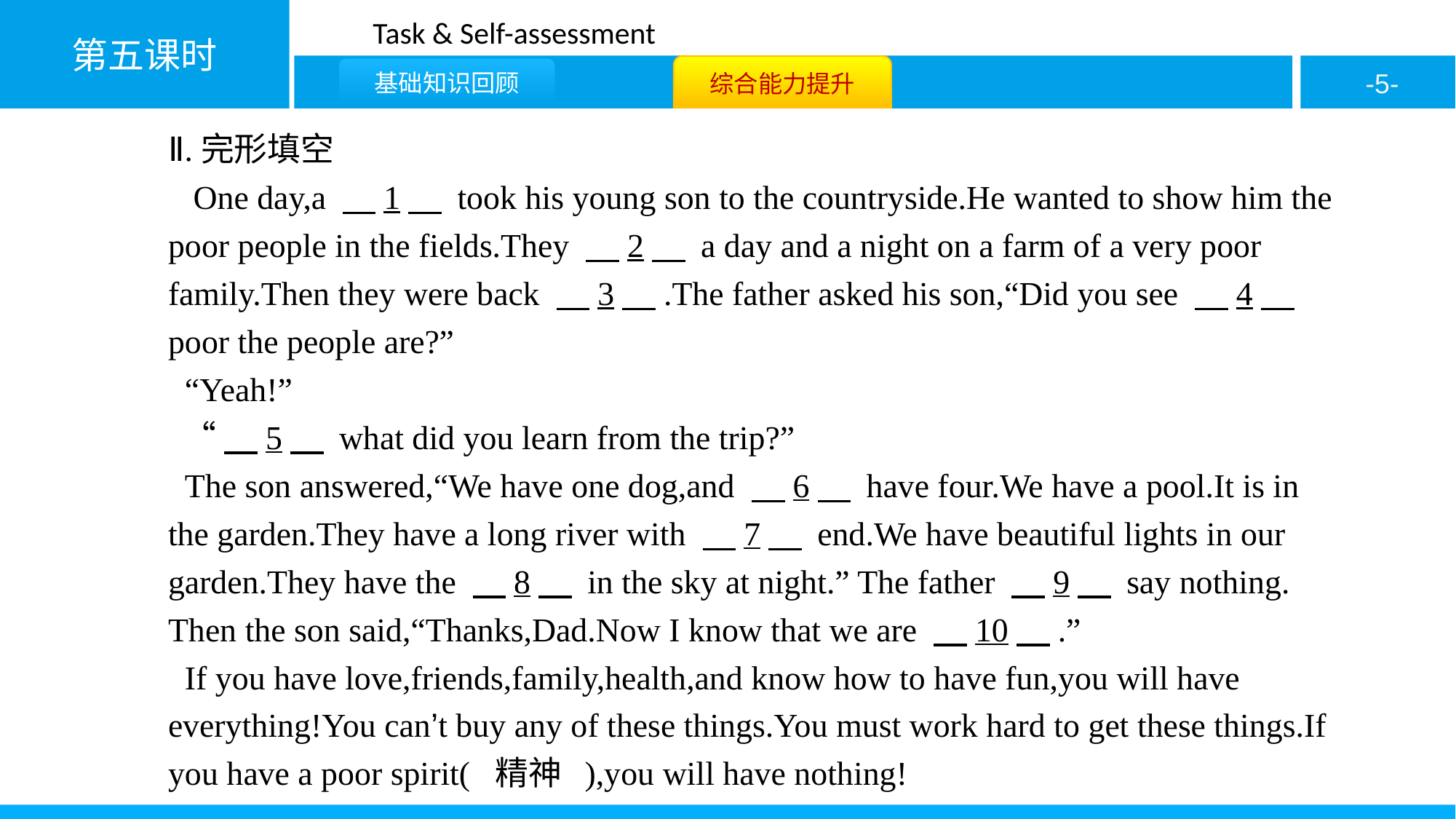

Ⅱ.完形填空
   One day,a 　1　 took his young son to the countryside.He wanted to show him the poor people in the fields.They 　2　 a day and a night on a farm of a very poor family.Then they were back 　3　.The father asked his son,“Did you see 　4　 poor the people are?”
  “Yeah!”
  “　5　 what did you learn from the trip?”
  The son answered,“We have one dog,and 　6　 have four.We have a pool.It is in the garden.They have a long river with 　7　 end.We have beautiful lights in our garden.They have the 　8　 in the sky at night.” The father 　9　 say nothing.
Then the son said,“Thanks,Dad.Now I know that we are 　10　.”
  If you have love,friends,family,health,and know how to have fun,you will have everything!You can’t buy any of these things.You must work hard to get these things.If you have a poor spirit(  精神  ),you will have nothing!